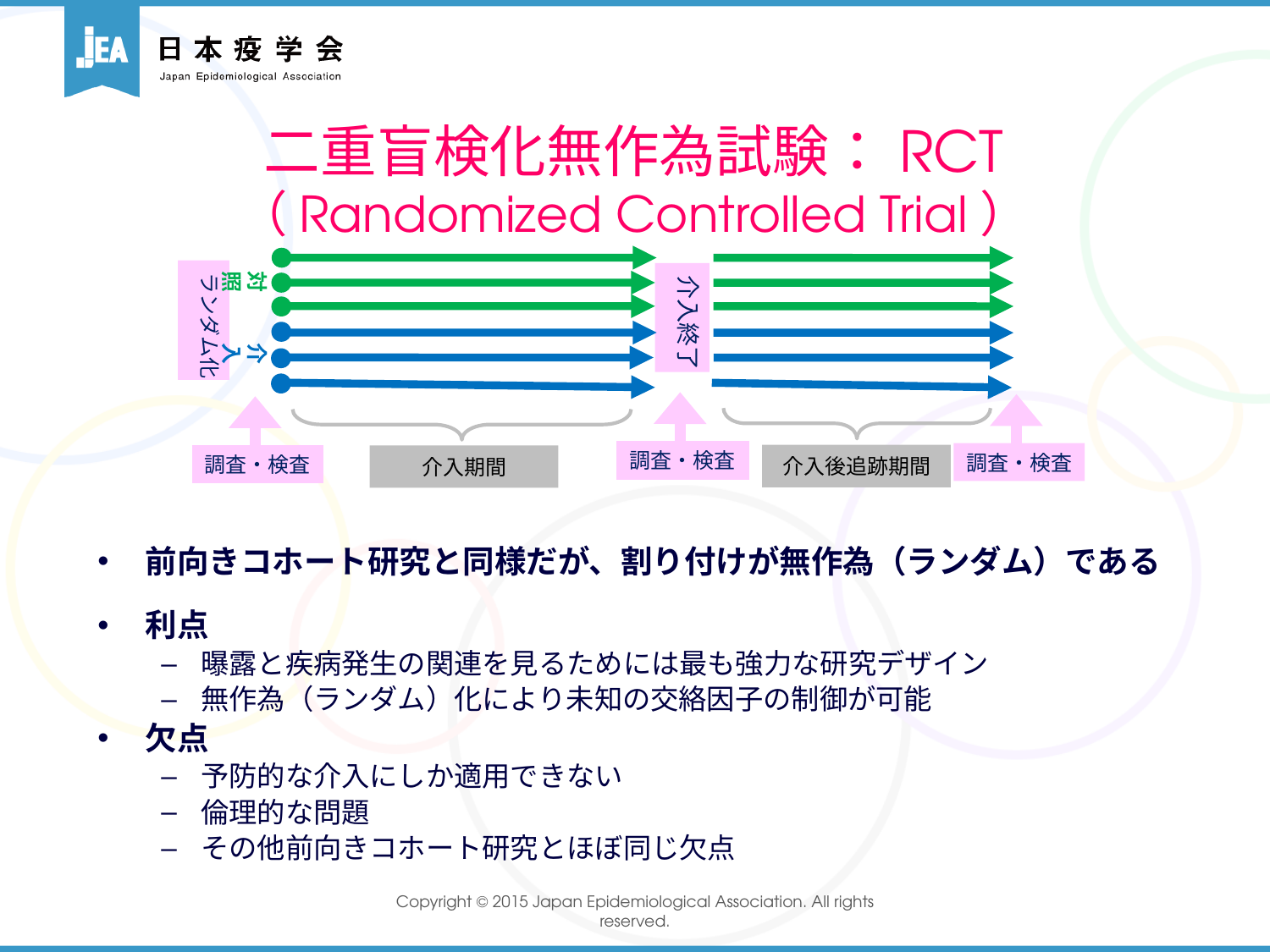

# 二重盲検化無作為試験：RCT （Randomized Controlled Trial）

対照
ランダム化
介入終了

介入

調査・検査
調査・検査
介入後追跡期間
調査・検査
介入期間
前向きコホート研究と同様だが、割り付けが無作為（ランダム）である

利点
曝露と疾病発生の関連を見るためには最も強力な研究デザイン
無作為（ランダム）化により未知の交絡因子の制御が可能
欠点
予防的な介入にしか適用できない
倫理的な問題
その他前向きコホート研究とほぼ同じ欠点